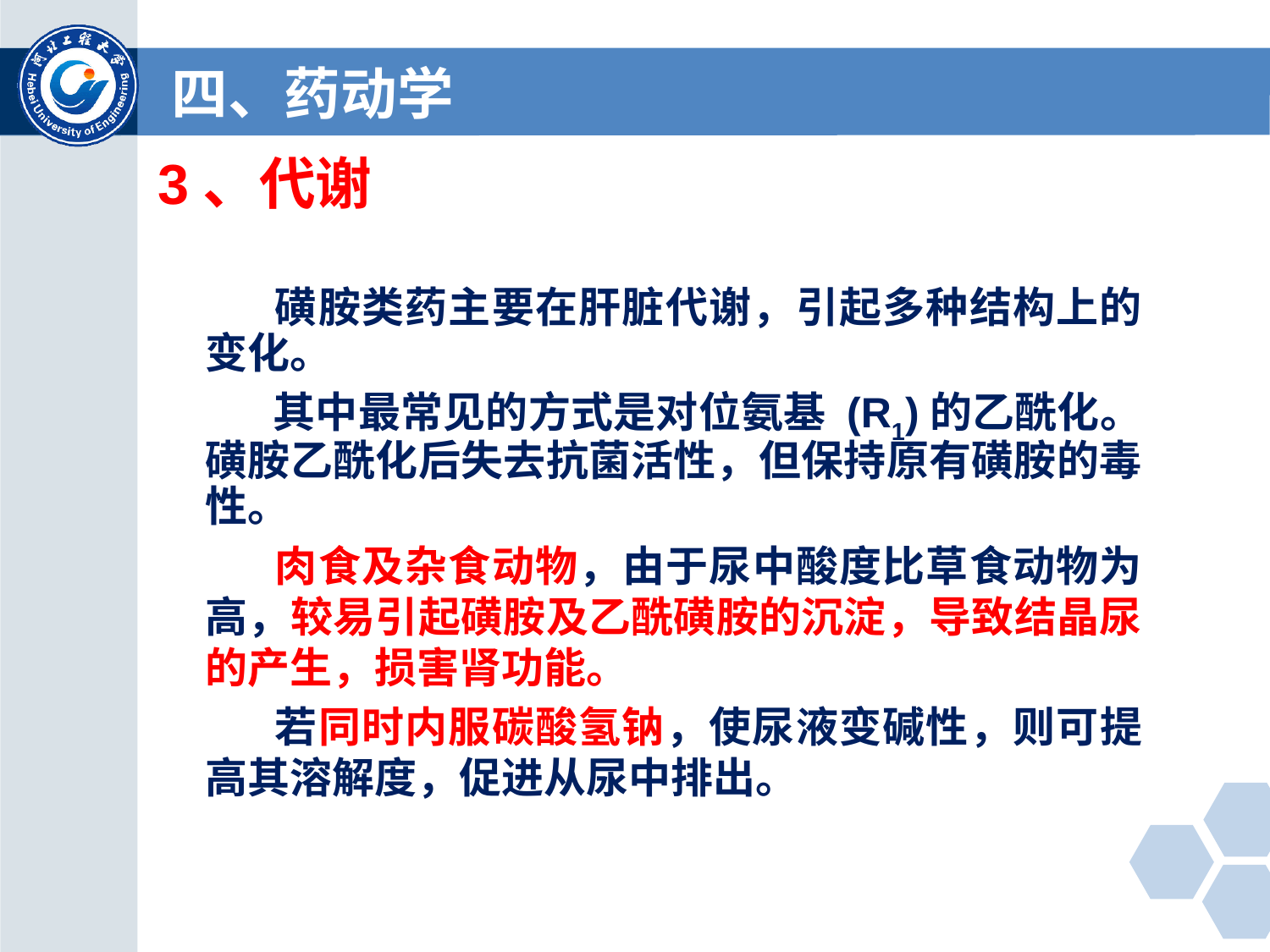

# 四、药动学
3、代谢

 磺胺类药主要在肝脏代谢，引起多种结构上的变化。
 其中最常见的方式是对位氨基 (R1)的乙酰化。磺胺乙酰化后失去抗菌活性，但保持原有磺胺的毒性。
 肉食及杂食动物，由于尿中酸度比草食动物为高，较易引起磺胺及乙酰磺胺的沉淀，导致结晶尿的产生，损害肾功能。
 若同时内服碳酸氢钠，使尿液变碱性，则可提高其溶解度，促进从尿中排出。